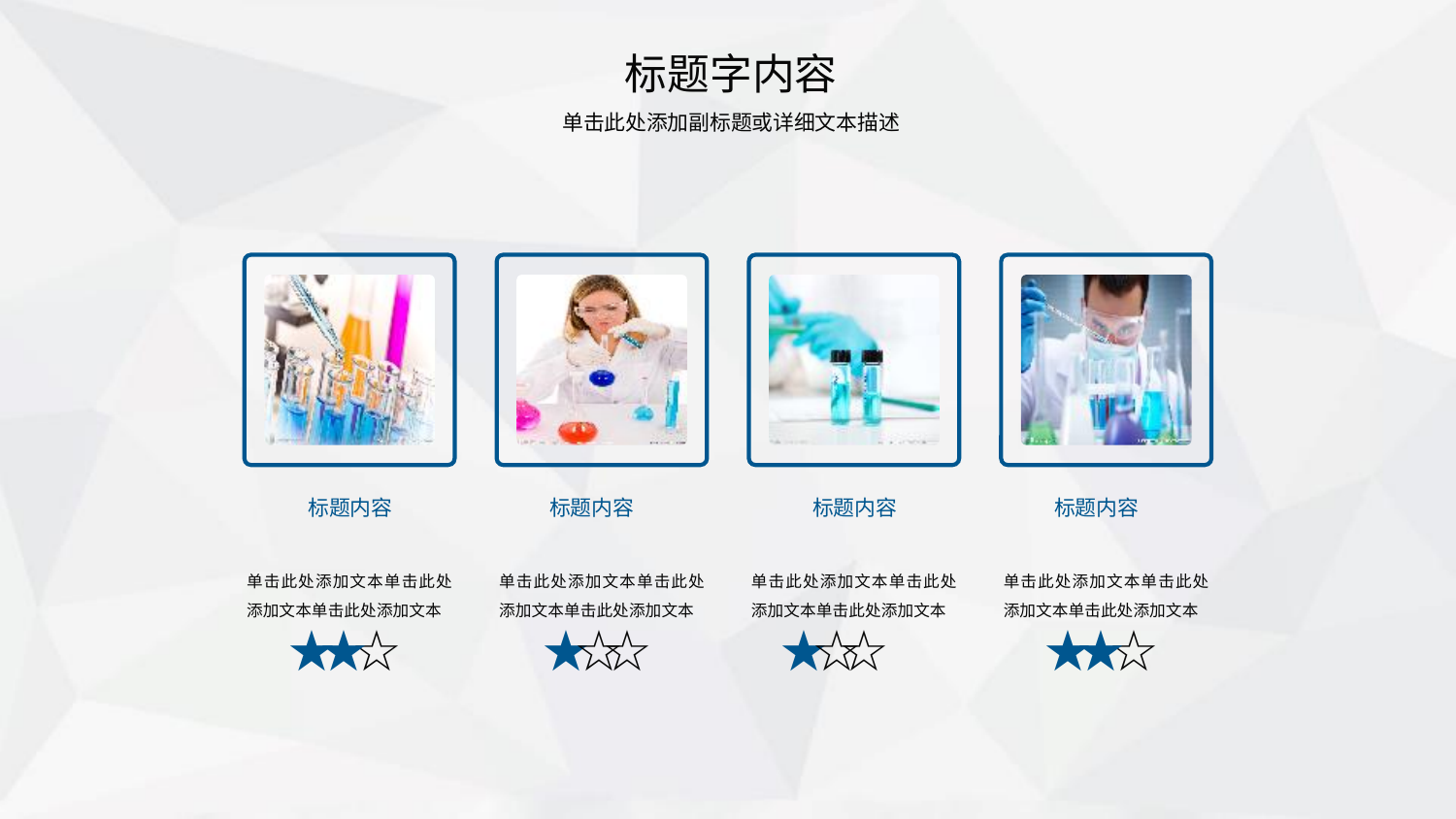

标题字内容
单击此处添加副标题或详细文本描述

标题内容
单击此处添加文本单击此处添加文本单击此处添加文本
★
★
☆

标题内容
单击此处添加文本单击此处添加文本单击此处添加文本
★
☆
☆

标题内容
单击此处添加文本单击此处添加文本单击此处添加文本
★
☆
☆

标题内容
单击此处添加文本单击此处添加文本单击此处添加文本
★
★
☆